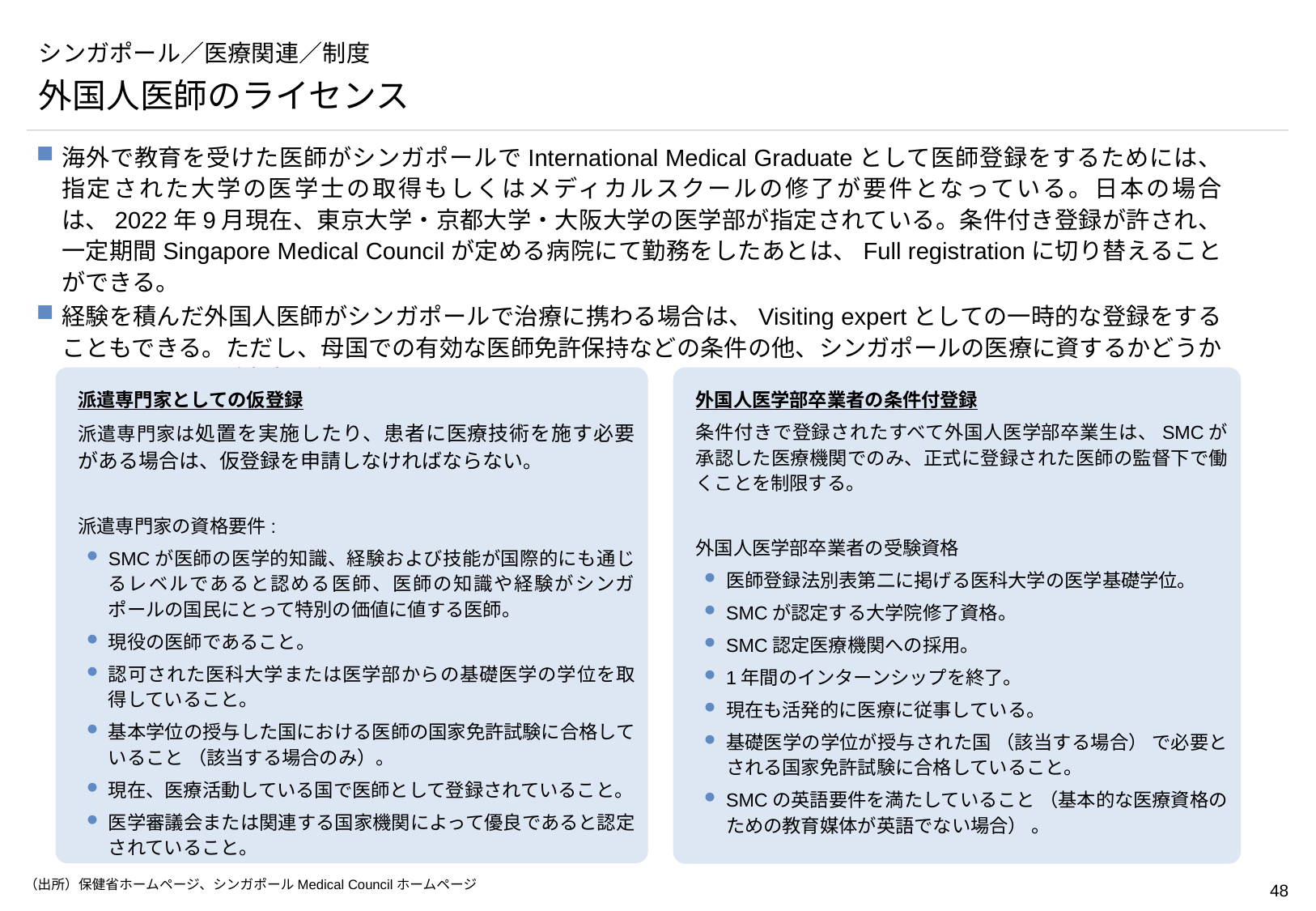

# シンガポール／医療関連／制度
外国人医師のライセンス
海外で教育を受けた医師がシンガポールでInternational Medical Graduateとして医師登録をするためには、指定された大学の医学士の取得もしくはメディカルスクールの修了が要件となっている。日本の場合は、2022年9月現在、東京大学・京都大学・大阪大学の医学部が指定されている。条件付き登録が許され、一定期間Singapore Medical Councilが定める病院にて勤務をしたあとは、Full registrationに切り替えることができる。
経験を積んだ外国人医師がシンガポールで治療に携わる場合は、Visiting expertとしての一時的な登録をすることもできる。ただし、母国での有効な医師免許保持などの条件の他、シンガポールの医療に資するかどうかについてSMCが審査を行う。

派遣専門家としての仮登録
派遣専門家は処置を実施したり、患者に医療技術を施す必要がある場合は、仮登録を申請しなければならない。

派遣専門家の資格要件:
SMCが医師の医学的知識、経験および技能が国際的にも通じるレベルであると認める医師、医師の知識や経験がシンガポールの国民にとって特別の価値に値する医師。
現役の医師であること。
認可された医科大学または医学部からの基礎医学の学位を取得していること。
基本学位の授与した国における医師の国家免許試験に合格していること （該当する場合のみ）。
現在、医療活動している国で医師として登録されていること。
医学審議会または関連する国家機関によって優良であると認定されていること。
外国人医学部卒業者の条件付登録
条件付きで登録されたすべて外国人医学部卒業生は、SMCが承認した医療機関でのみ、正式に登録された医師の監督下で働くことを制限する。

外国人医学部卒業者の受験資格
医師登録法別表第二に掲げる医科大学の医学基礎学位。
SMCが認定する大学院修了資格。
SMC認定医療機関への採用。
1年間のインターンシップを終了。
現在も活発的に医療に従事している。
基礎医学の学位が授与された国 （該当する場合） で必要とされる国家免許試験に合格していること。
SMCの英語要件を満たしていること （基本的な医療資格のための教育媒体が英語でない場合） 。
（出所）保健省ホームページ、シンガポールMedical Councilホームページ